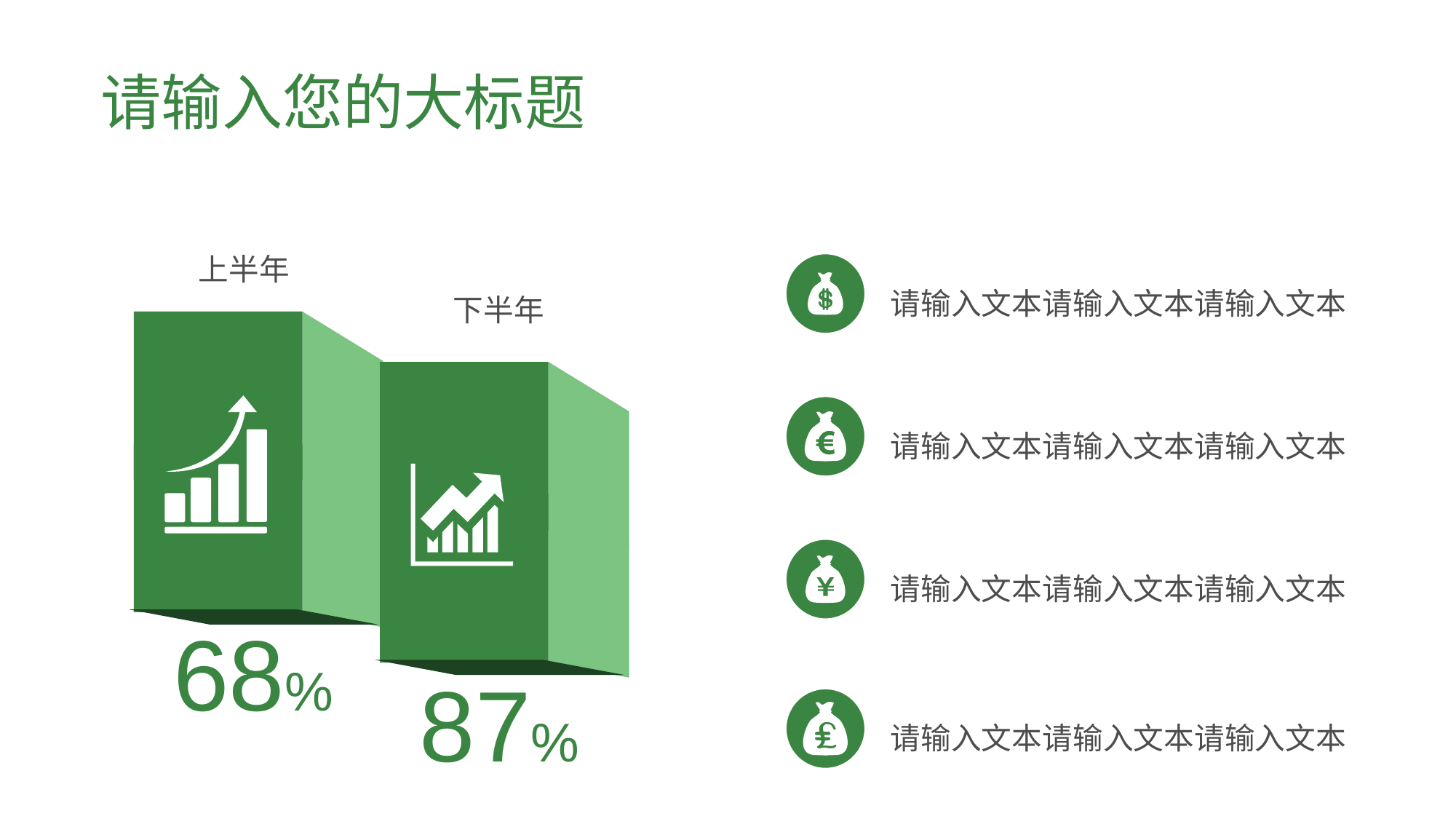

# 请输入您的大标题
上半年

请输入文本请输入文本请输入文本
下半年

请输入文本请输入文本请输入文本

请输入文本请输入文本请输入文本

68%
87%

请输入文本请输入文本请输入文本